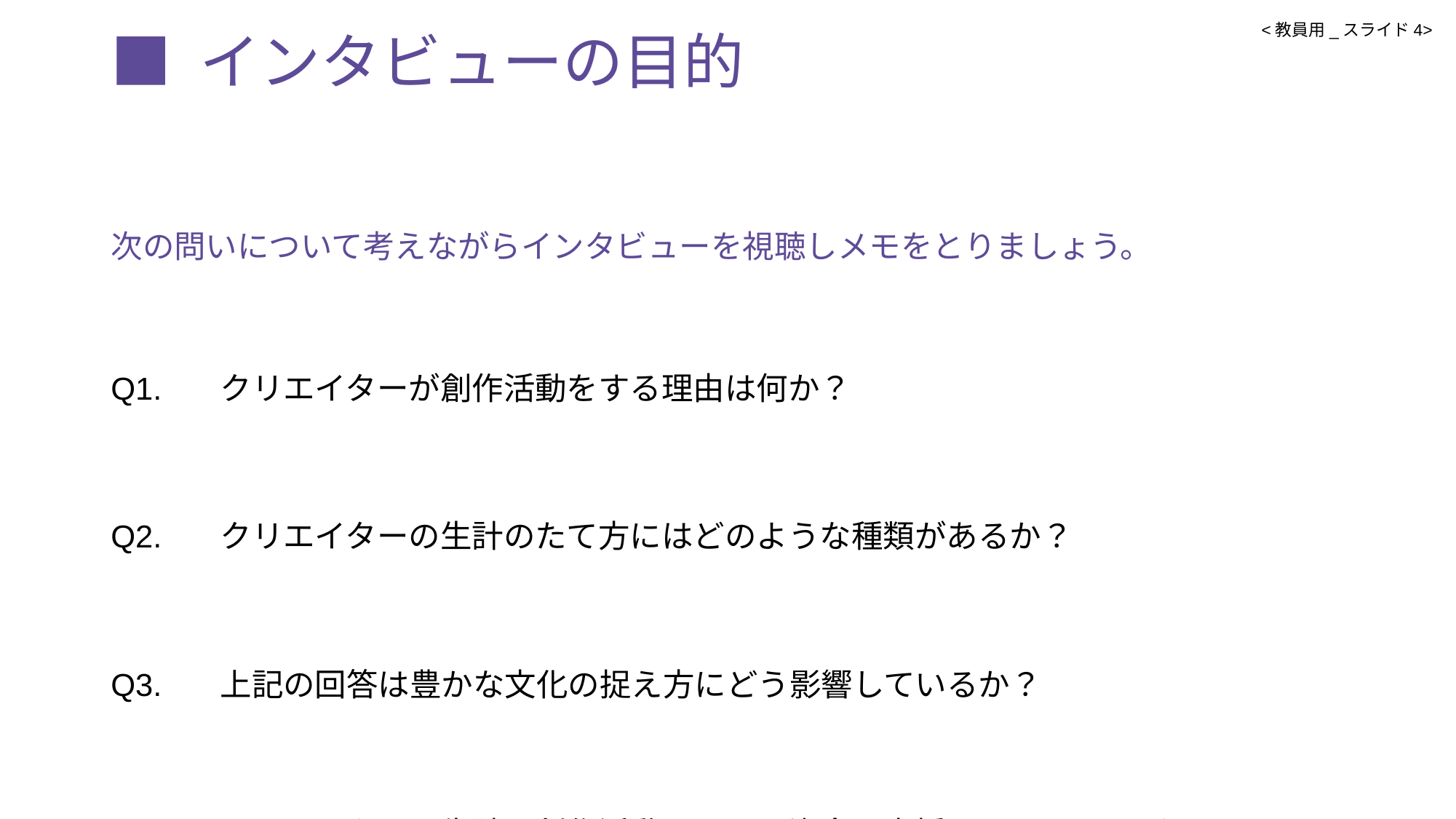

# ■ インタビューの目的
<教員用_スライド4>
次の問いについて考えながらインタビューを視聴しメモをとりましょう。

Q1. 	クリエイターが創作活動をする理由は何か？

Q2.	クリエイターの生計のたて方にはどのような種類があるか？

Q3. 	上記の回答は豊かな文化の捉え方にどう影響しているか？

Q4.	クリエイターの生計や創作活動にかかる資金の支援をするなら、ど	のような制度が考えられるか？ （誰に、どのような支援を、誰の判	断によって行うのか）